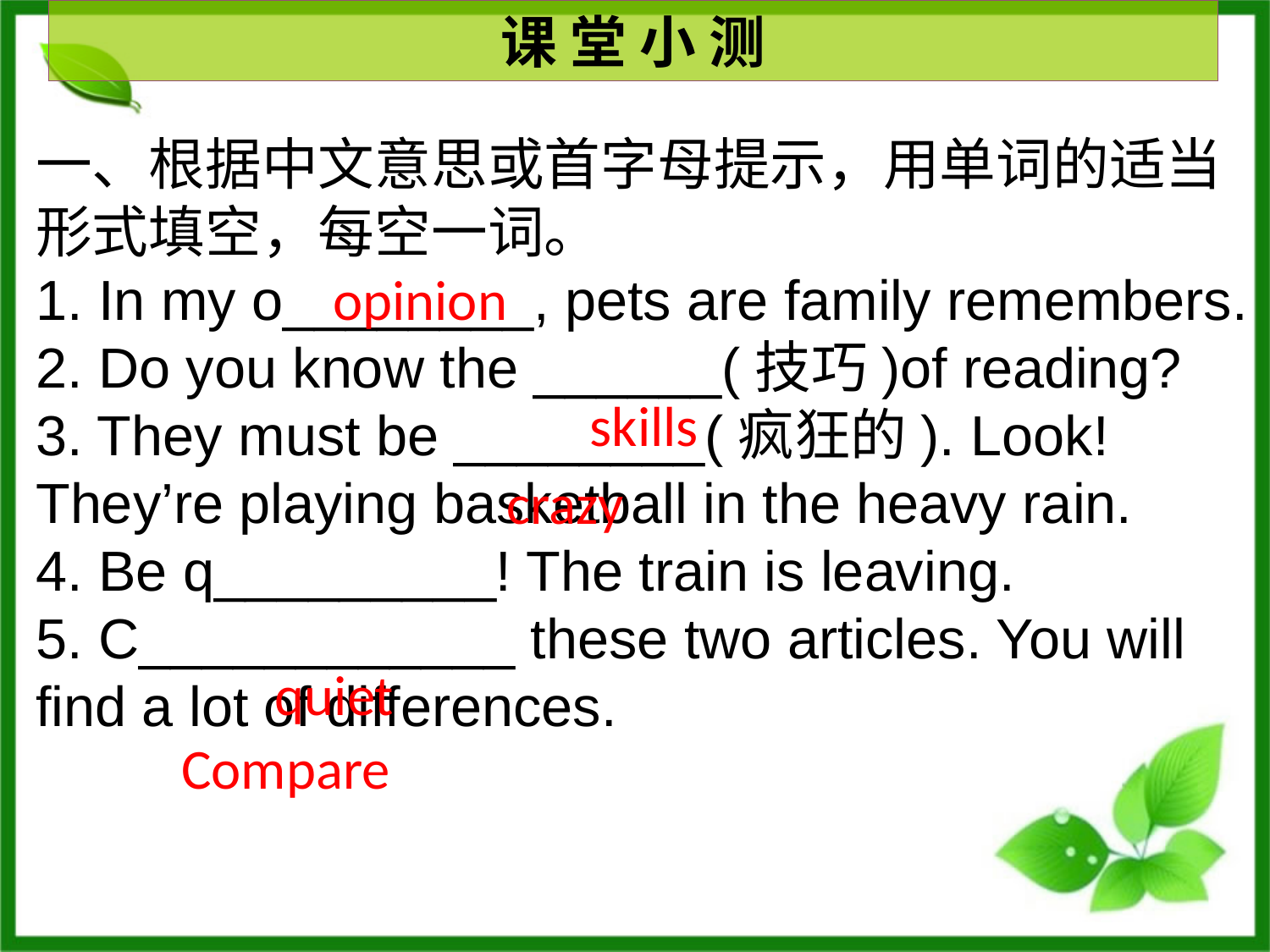

课 堂 小 测
一、根据中文意思或首字母提示，用单词的适当形式填空，每空一词。
1. In my o________, pets are family remembers.
2. Do you know the ______(技巧)of reading?
3. They must be ________(疯狂的). Look! They’re playing basketball in the heavy rain.
4. Be q_________! The train is leaving.
5. C____________ these two articles. You will find a lot of differences.
opinion
skills
crazy
quiet
Compare